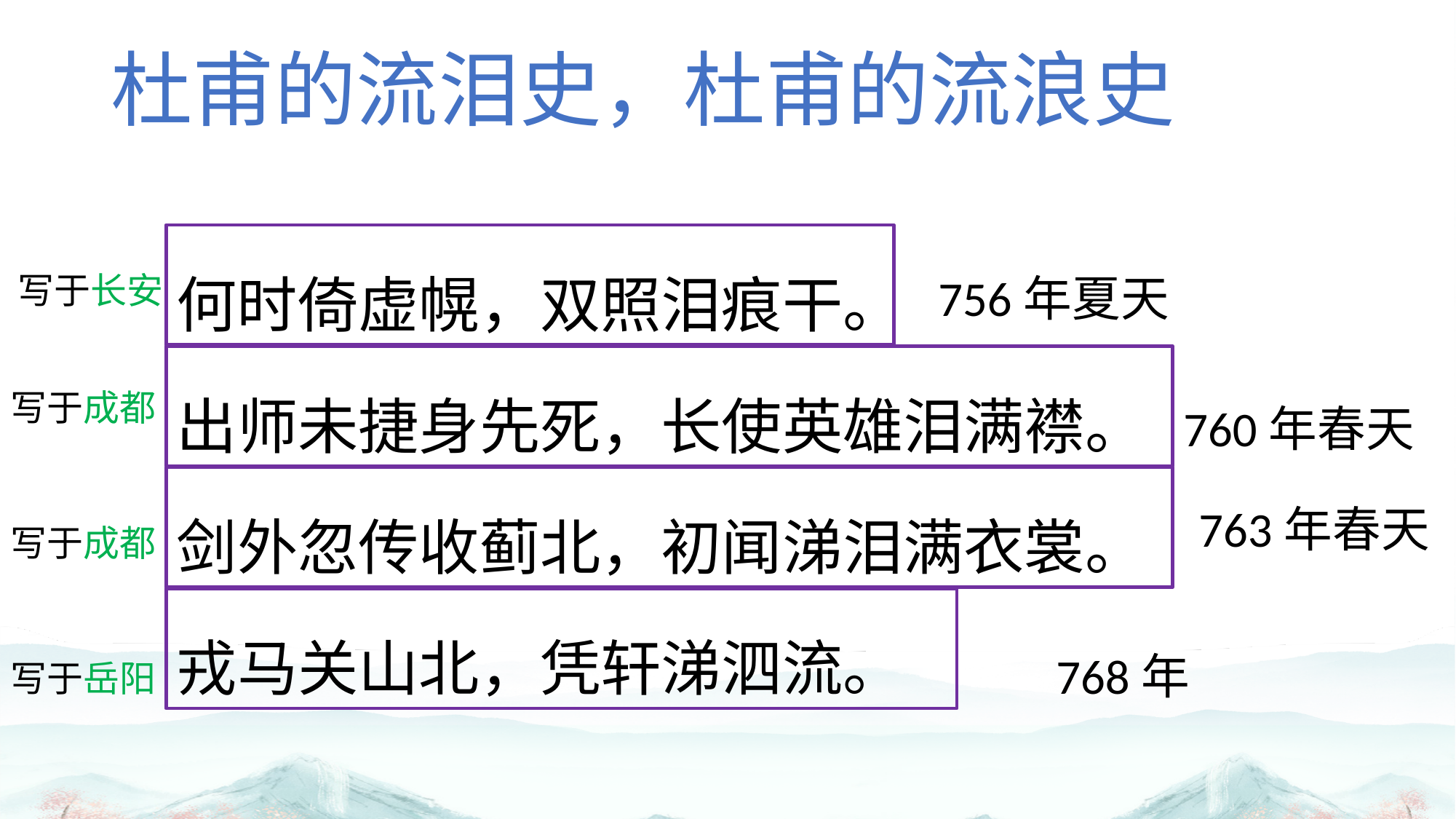

# 杜甫的流泪史，杜甫的流浪史
何时倚虚幌，双照泪痕干。
写于长安
756年夏天

出师未捷身先死，长使英雄泪满襟。
写于成都
760年春天
剑外忽传收蓟北，初闻涕泪满衣裳。
763年春天
写于成都
戎马关山北，凭轩涕泗流。
768年
写于岳阳